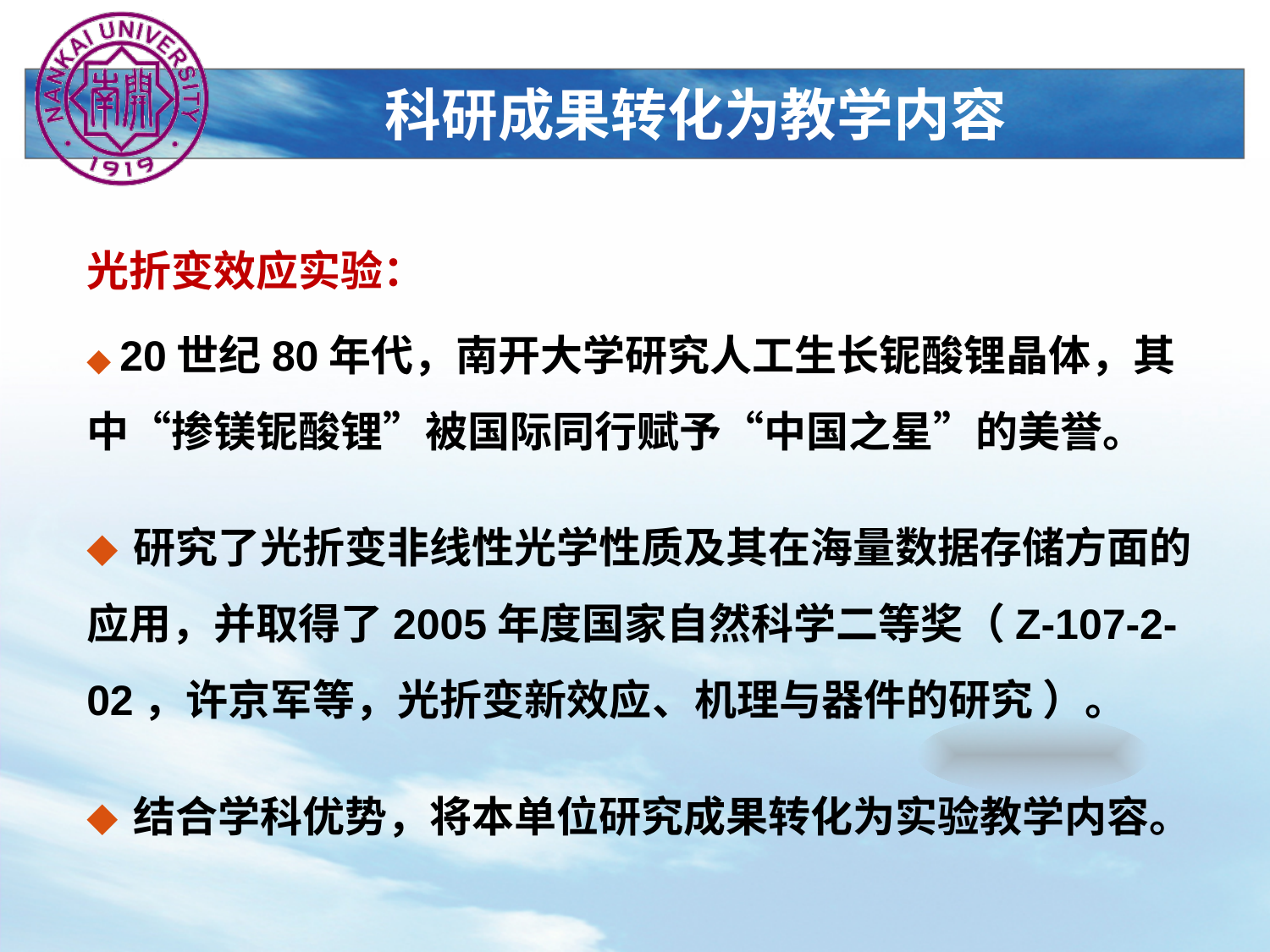

科研成果转化为教学内容
光折变效应实验：
◆ 20世纪80年代，南开大学研究人工生长铌酸锂晶体，其中“掺镁铌酸锂”被国际同行赋予“中国之星”的美誉。

◆ 研究了光折变非线性光学性质及其在海量数据存储方面的应用，并取得了2005年度国家自然科学二等奖（Z-107-2-02，许京军等，光折变新效应、机理与器件的研究 ）。

◆ 结合学科优势，将本单位研究成果转化为实验教学内容。